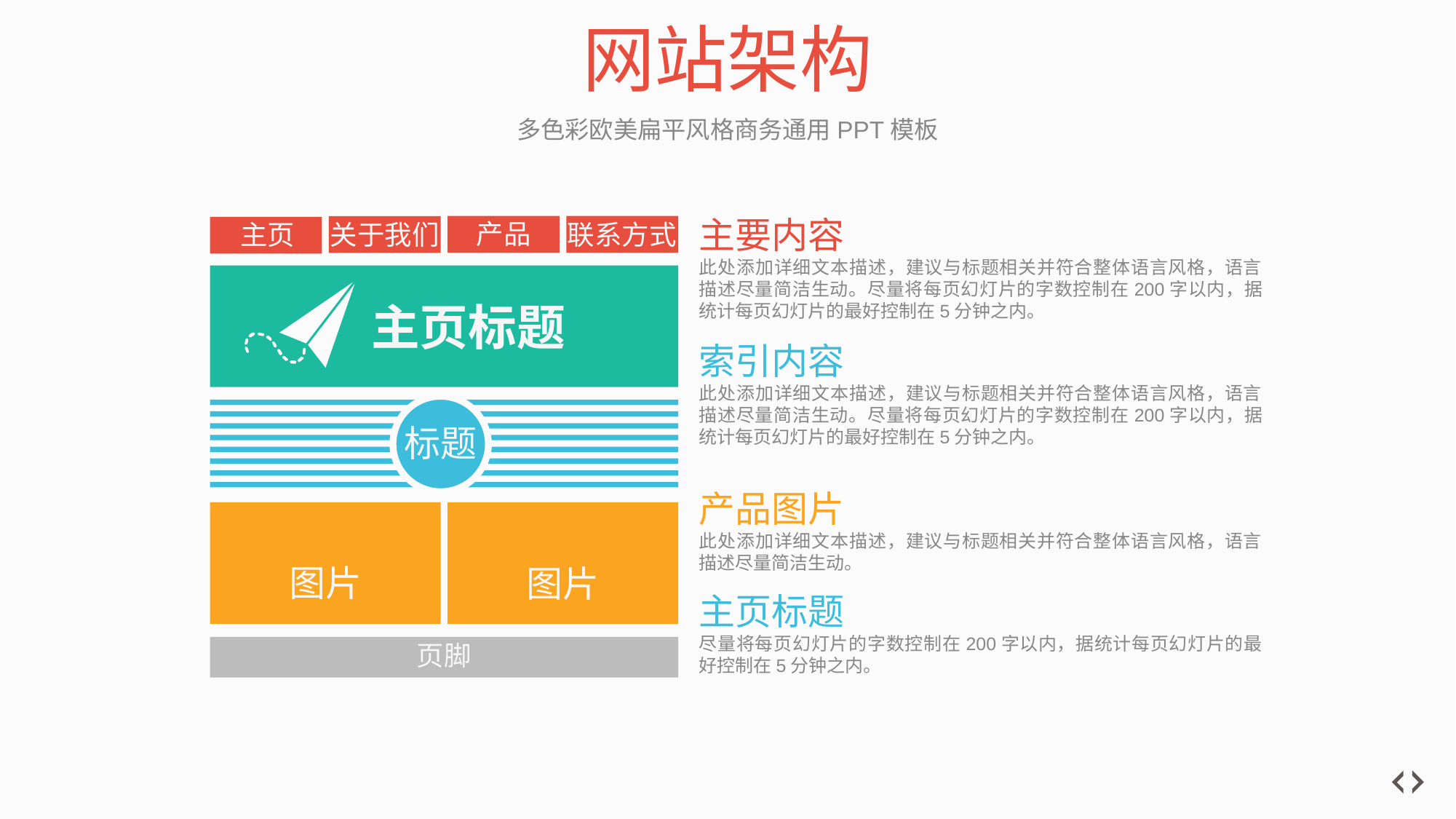

# 网站架构
多色彩欧美扁平风格商务通用PPT模板
主要内容
此处添加详细文本描述，建议与标题相关并符合整体语言风格，语言描述尽量简洁生动。尽量将每页幻灯片的字数控制在200字以内，据统计每页幻灯片的最好控制在5分钟之内。
产品
主页
关于我们
联系方式

主页标题
索引内容
此处添加详细文本描述，建议与标题相关并符合整体语言风格，语言描述尽量简洁生动。尽量将每页幻灯片的字数控制在200字以内，据统计每页幻灯片的最好控制在5分钟之内。

标题

产品图片
此处添加详细文本描述，建议与标题相关并符合整体语言风格，语言描述尽量简洁生动。

图片
图片
主页标题
尽量将每页幻灯片的字数控制在200字以内，据统计每页幻灯片的最好控制在5分钟之内。
页脚

14